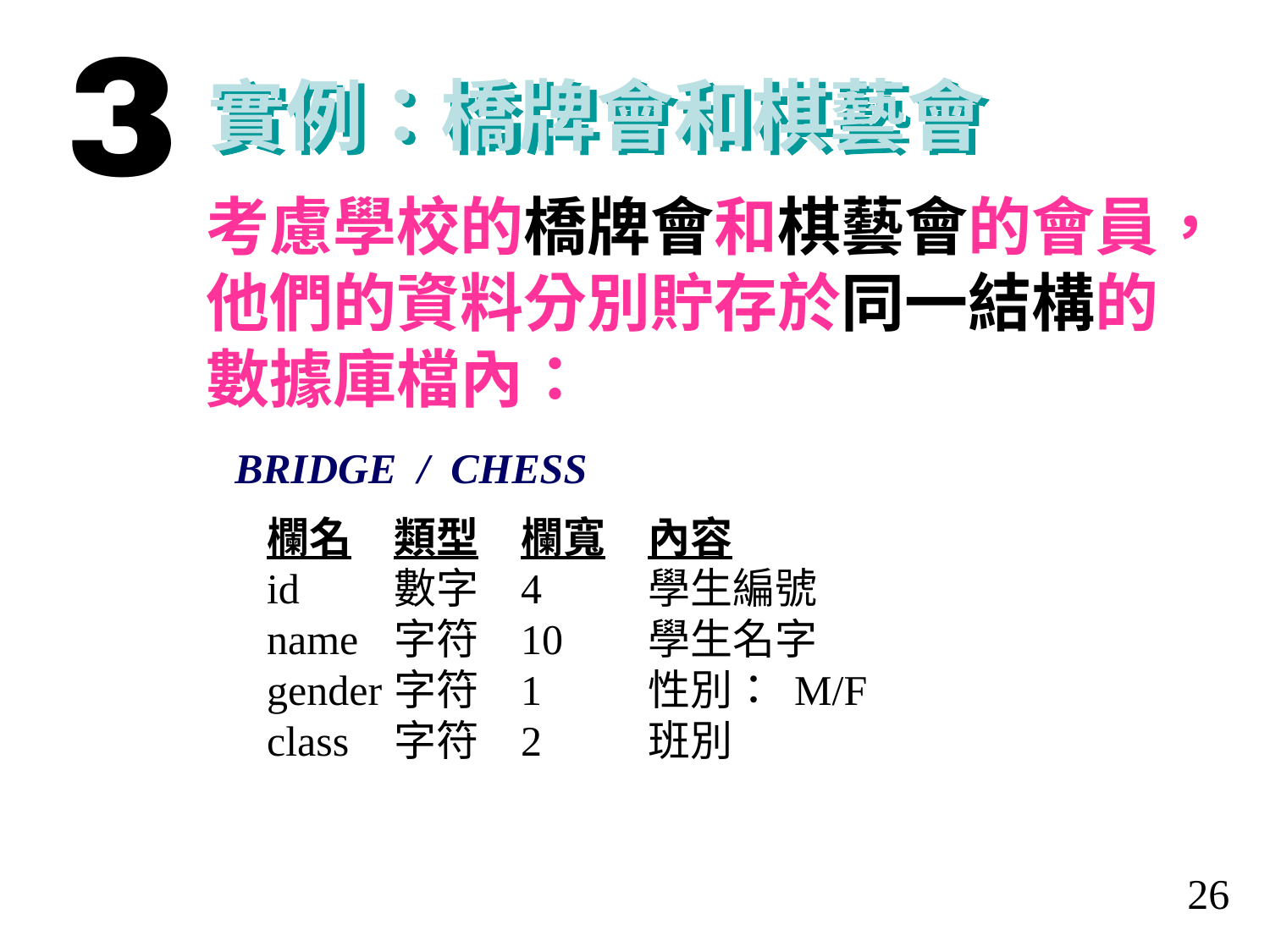

3
實例：橋牌會和棋藝會
考慮學校的橋牌會和棋藝會的會員，
他們的資料分別貯存於同一結構的
數據庫檔內：
BRIDGE  /  CHESS
欄名	類型	欄寬	內容
id	數字	4	學生編號
name	字符	10	學生名字
gender	字符	1	性別： M/F
class	字符	2	班別

26